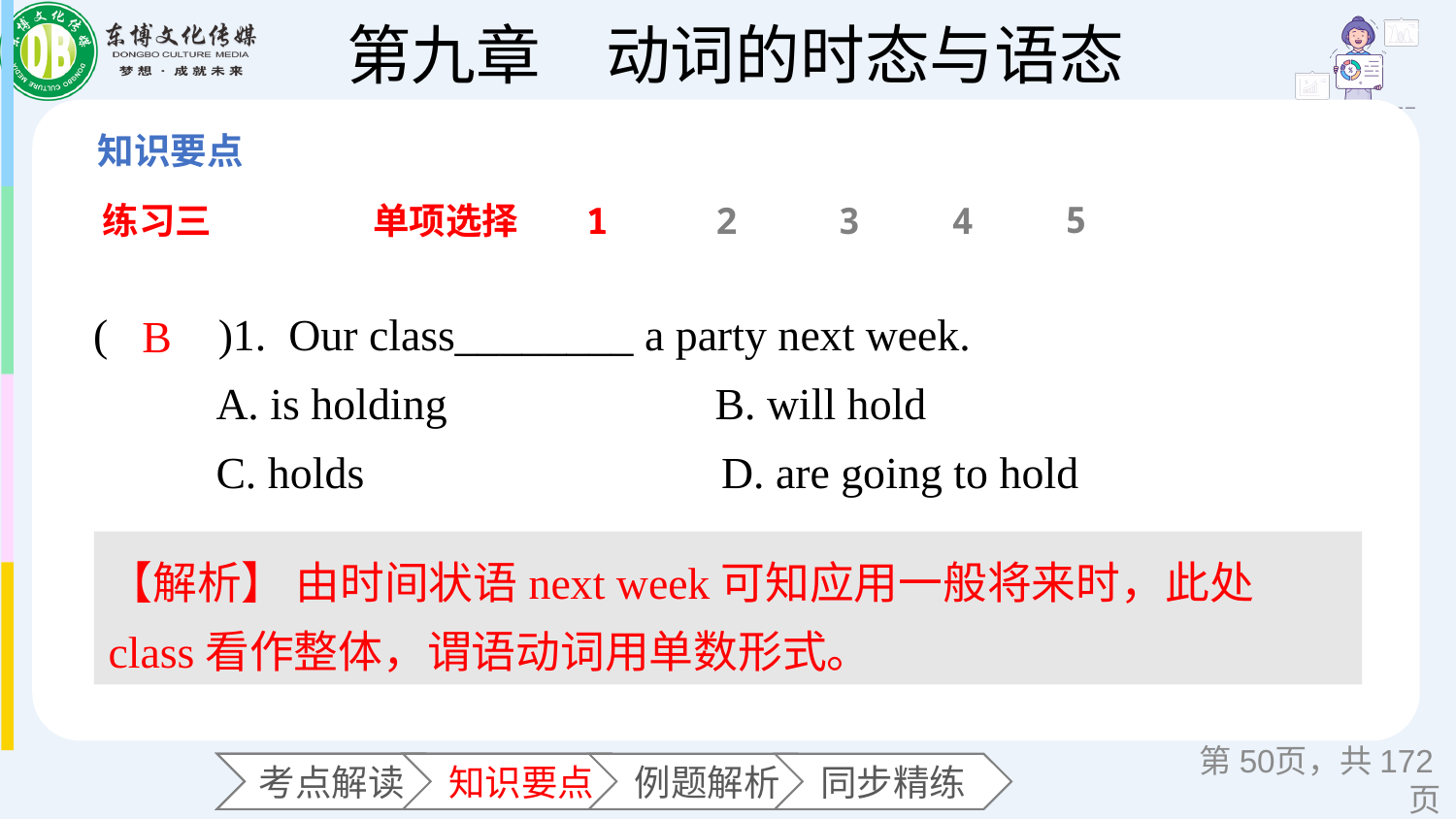

5
练习三
单项选择
1
2
3
4
(　　)1.  Our class________ a party next week.
           A. is holding                        B. will hold
           C. holds                                D. are going to hold
B
【解析】 由时间状语next week可知应用一般将来时，此处class看作整体，谓语动词用单数形式。
第50页，共172页